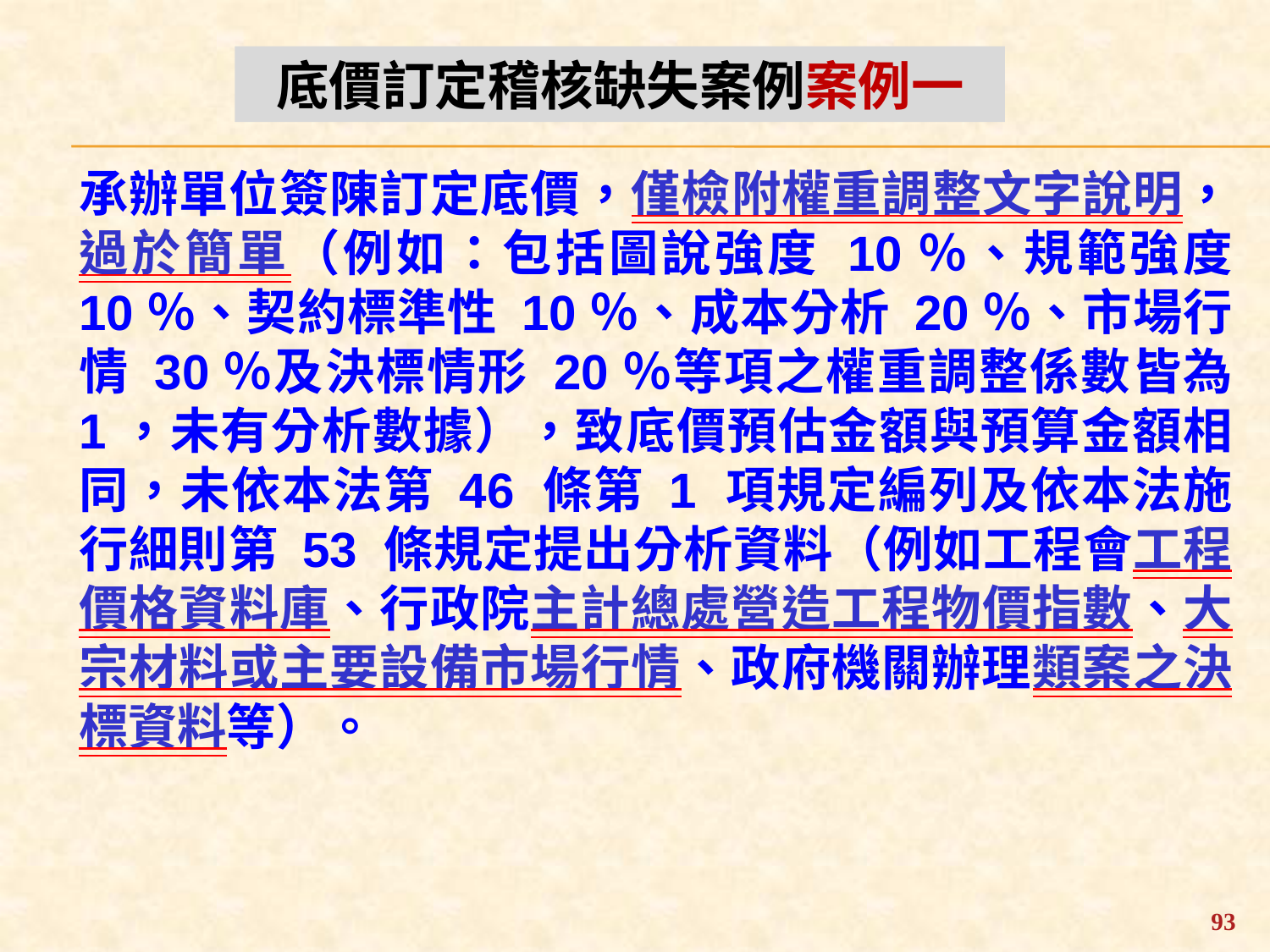

底價訂定稽核缺失案例案例一
承辦單位簽陳訂定底價，僅檢附權重調整文字說明，過於簡單（例如：包括圖說強度 10％、規範強度 10％、契約標準性 10％、成本分析 20％、市場行情 30％及決標情形 20％等項之權重調整係數皆為 1，未有分析數據），致底價預估金額與預算金額相同，未依本法第 46 條第 1 項規定編列及依本法施行細則第 53 條規定提出分析資料（例如工程會工程價格資料庫、行政院主計總處營造工程物價指數、大宗材料或主要設備市場行情、政府機關辦理類案之決標資料等）。
93